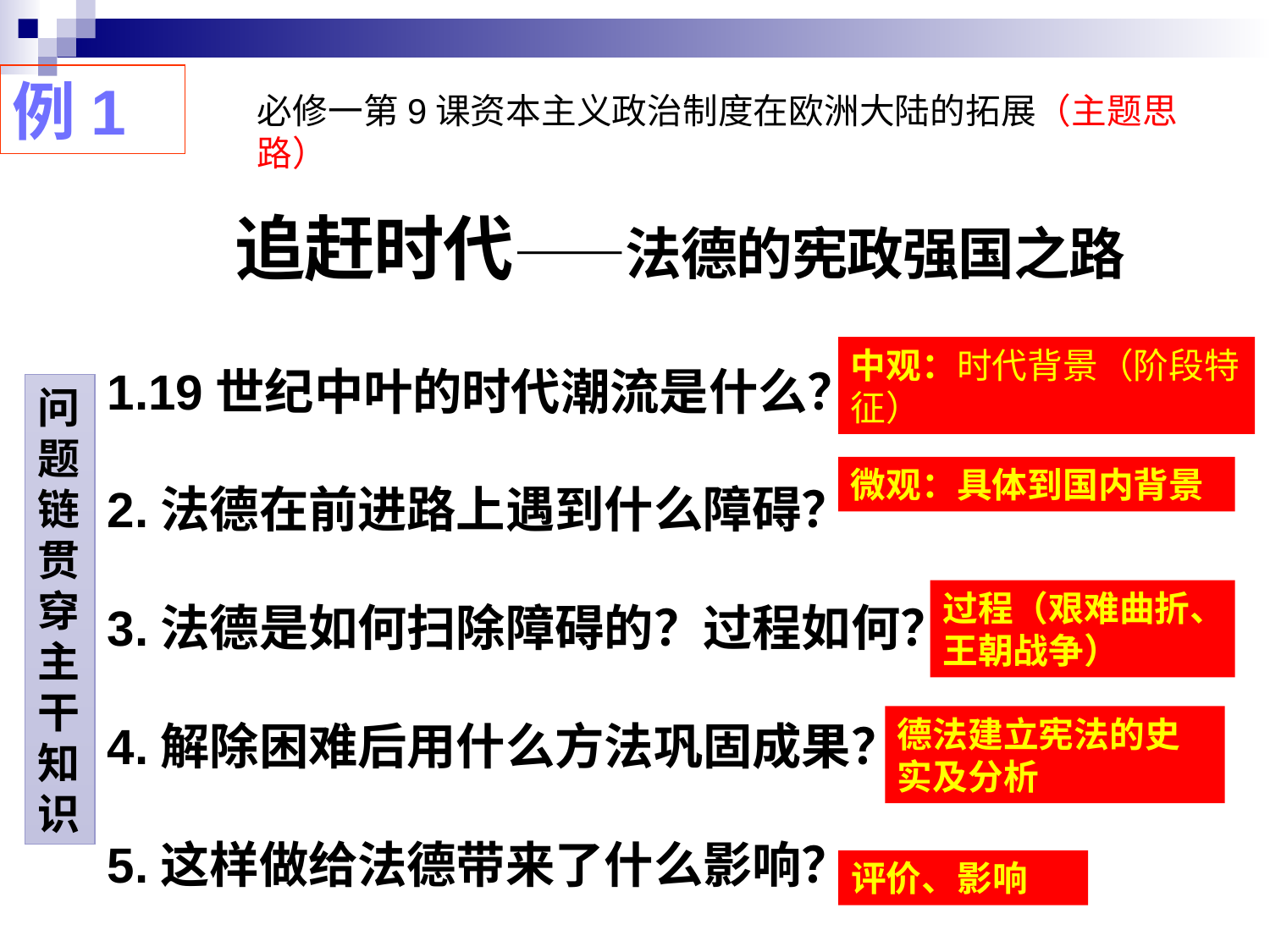

例1
必修一第9课资本主义政治制度在欧洲大陆的拓展（主题思路）
追赶时代——法德的宪政强国之路
1.19世纪中叶的时代潮流是什么？
2.法德在前进路上遇到什么障碍？
3.法德是如何扫除障碍的？过程如何？
4.解除困难后用什么方法巩固成果？
5.这样做给法德带来了什么影响？
中观：时代背景（阶段特征）
问题链贯穿主干知识
微观：具体到国内背景
过程（艰难曲折、王朝战争）
德法建立宪法的史实及分析
评价、影响